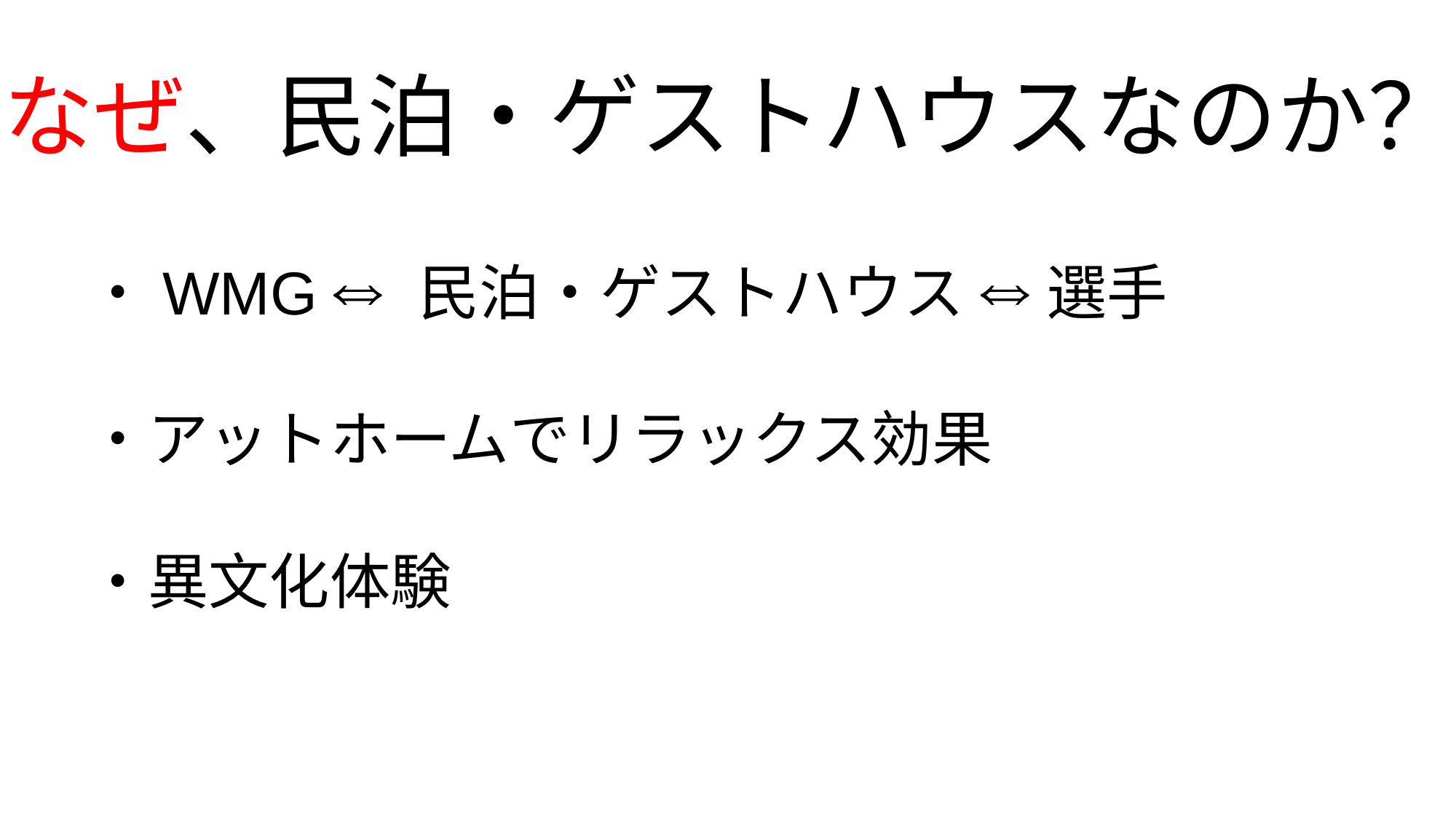

# なぜ、民泊・ゲストハウスなのか？
・WMG⇔民泊・ゲストハウス⇔選手

・アットホームでリラックス効果

・異文化体験